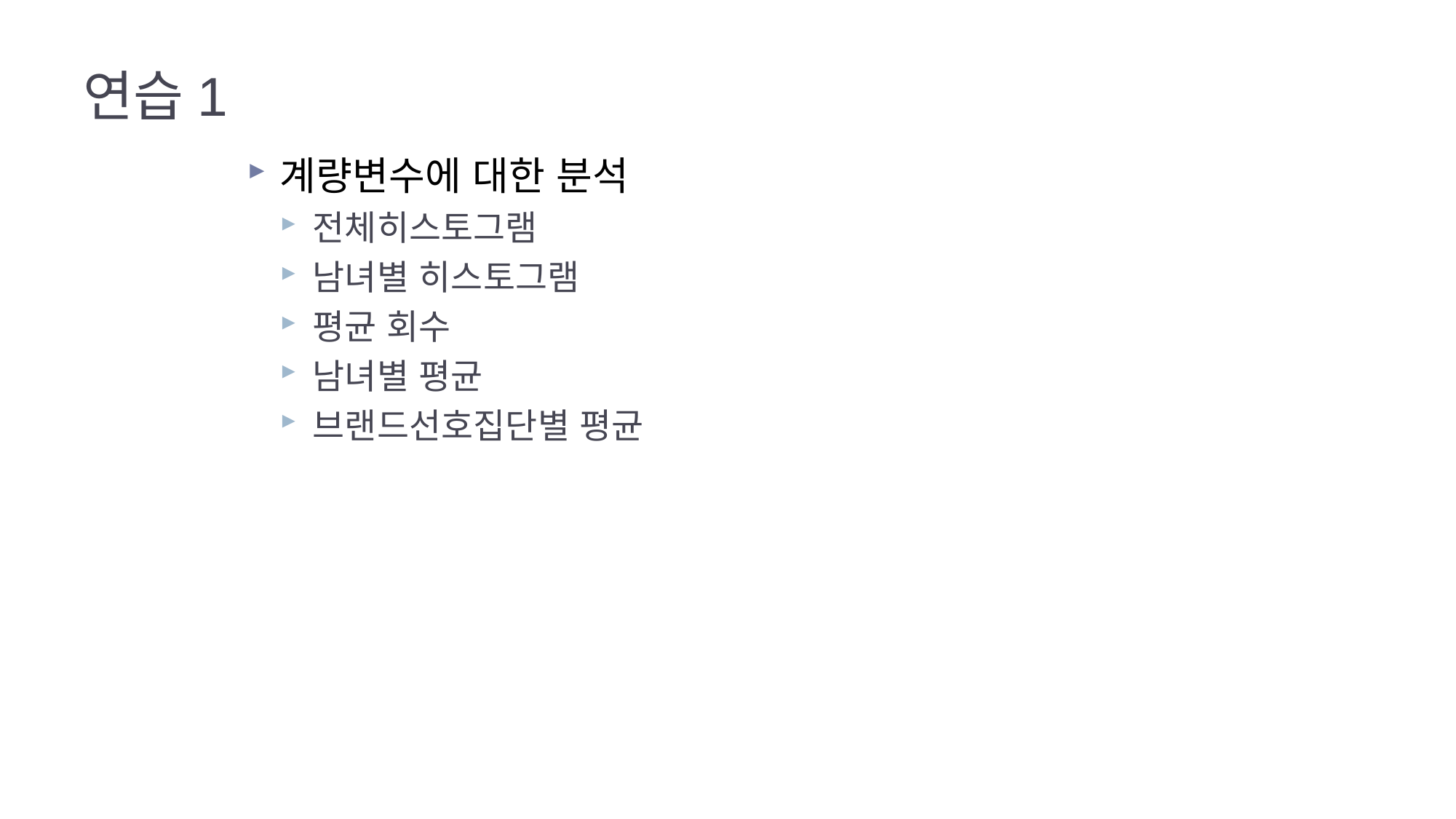

# 연습1
계량변수에 대한 분석
전체히스토그램
남녀별 히스토그램
평균 회수
남녀별 평균
브랜드선호집단별 평균